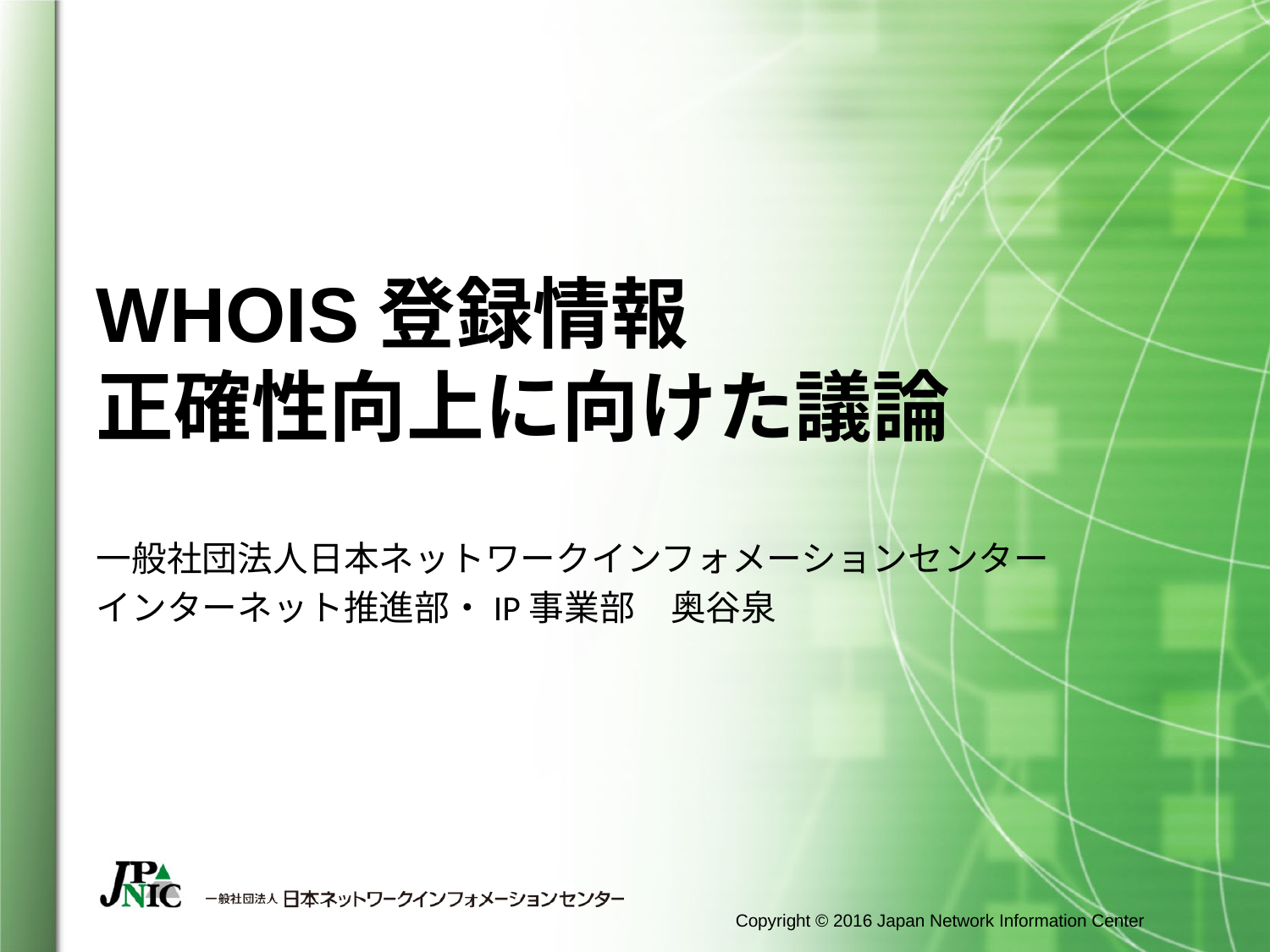

# WHOIS登録情報 正確性向上に向けた議論
一般社団法人日本ネットワークインフォメーションセンター
インターネット推進部・IP事業部　奥谷泉